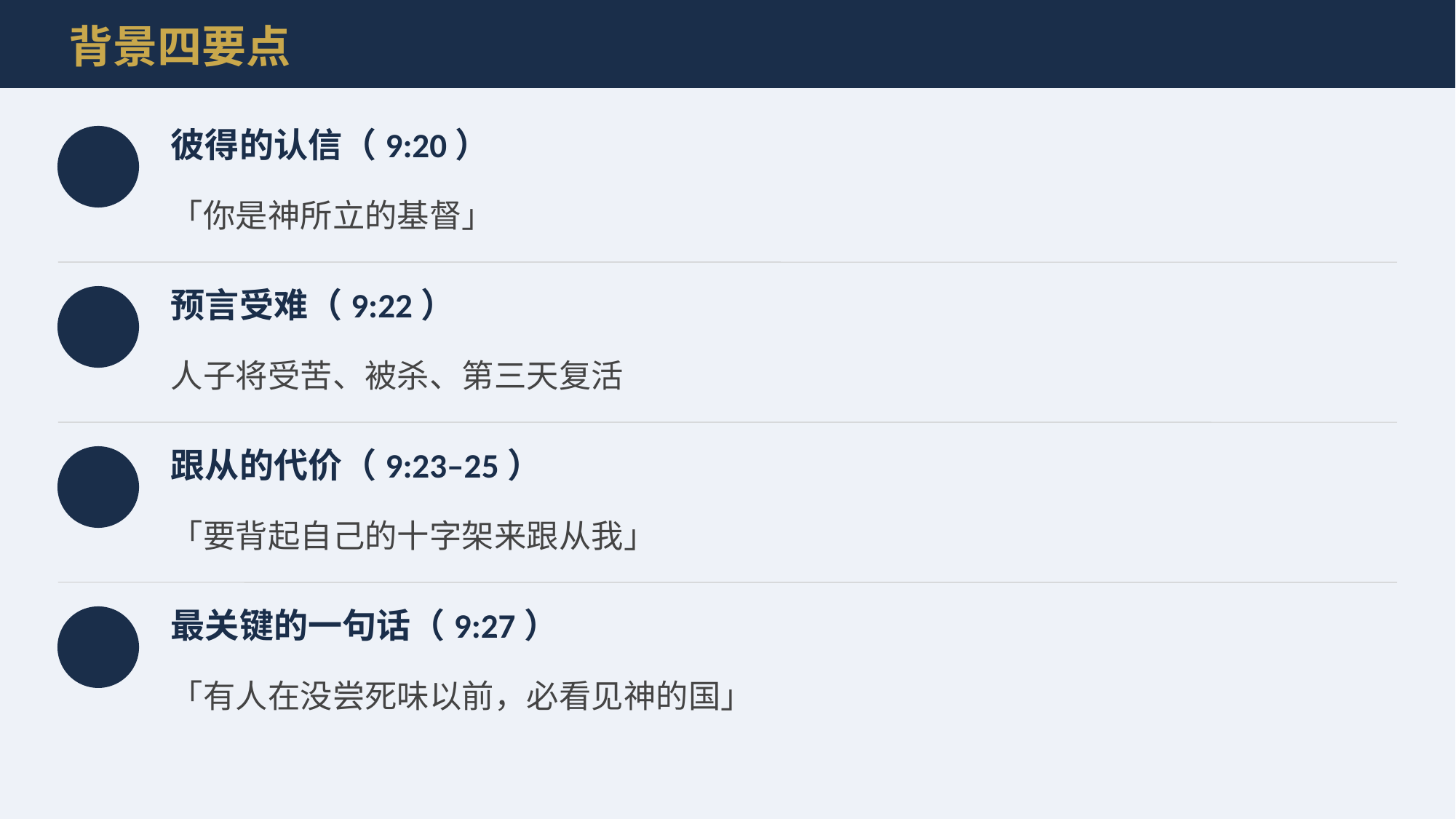

背景四要点
彼得的认信（9:20）

「你是神所立的基督」

预言受难（9:22）

人子将受苦、被杀、第三天复活

跟从的代价（9:23–25）

「要背起自己的十字架来跟从我」

最关键的一句话（9:27）

「有人在没尝死味以前，必看见神的国」